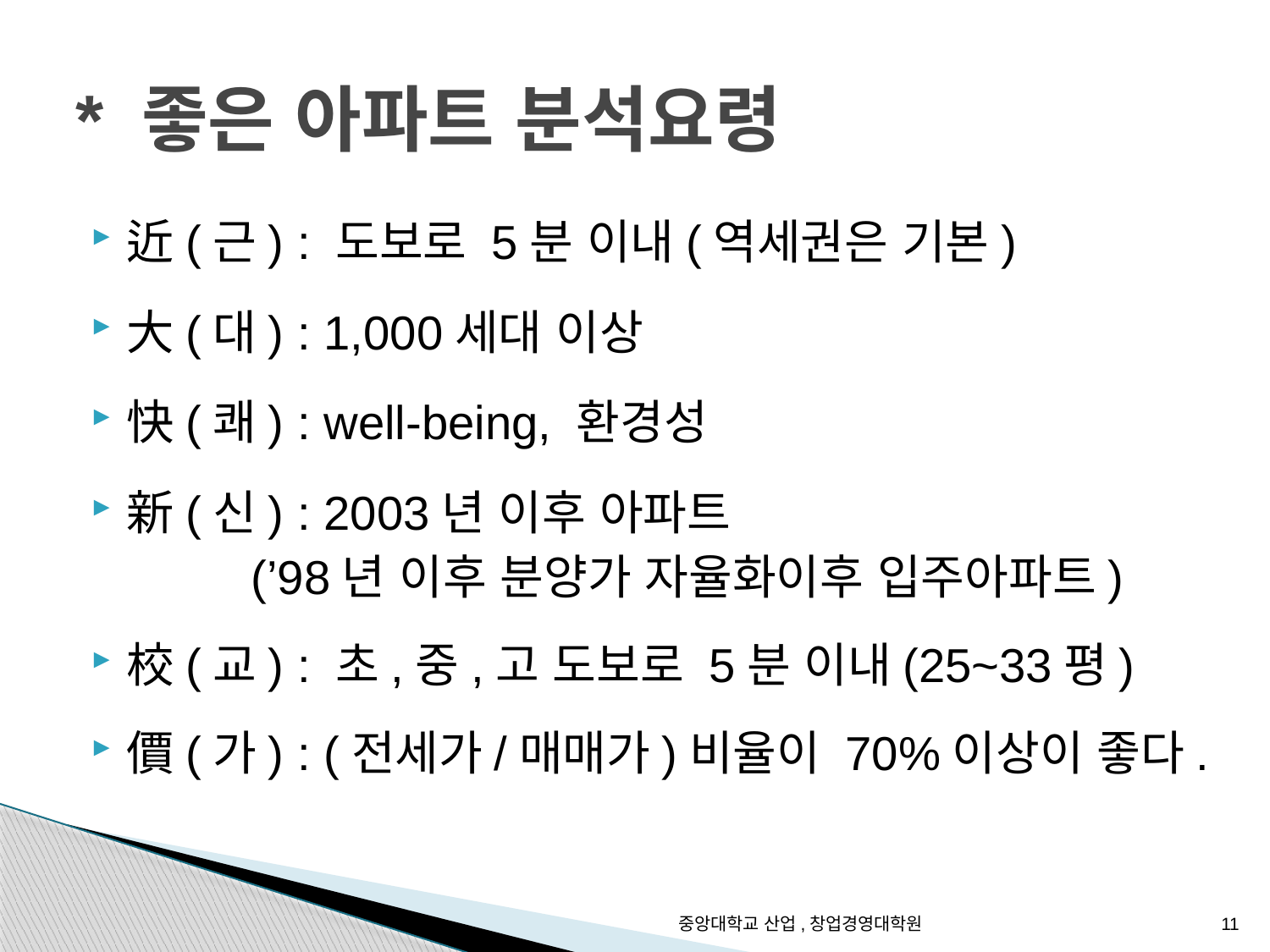

# * 좋은 아파트 분석요령
近(근) : 도보로 5분 이내(역세권은 기본)

大(대) : 1,000세대 이상

快(쾌) : well-being, 환경성

新(신) : 2003년 이후 아파트
            (’98년 이후 분양가 자율화이후 입주아파트)

校(교) : 초,중,고 도보로 5분 이내(25~33평)

價(가) : (전세가/매매가)비율이 70%이상이 좋다.
중앙대학교 산업,창업경영대학원
11